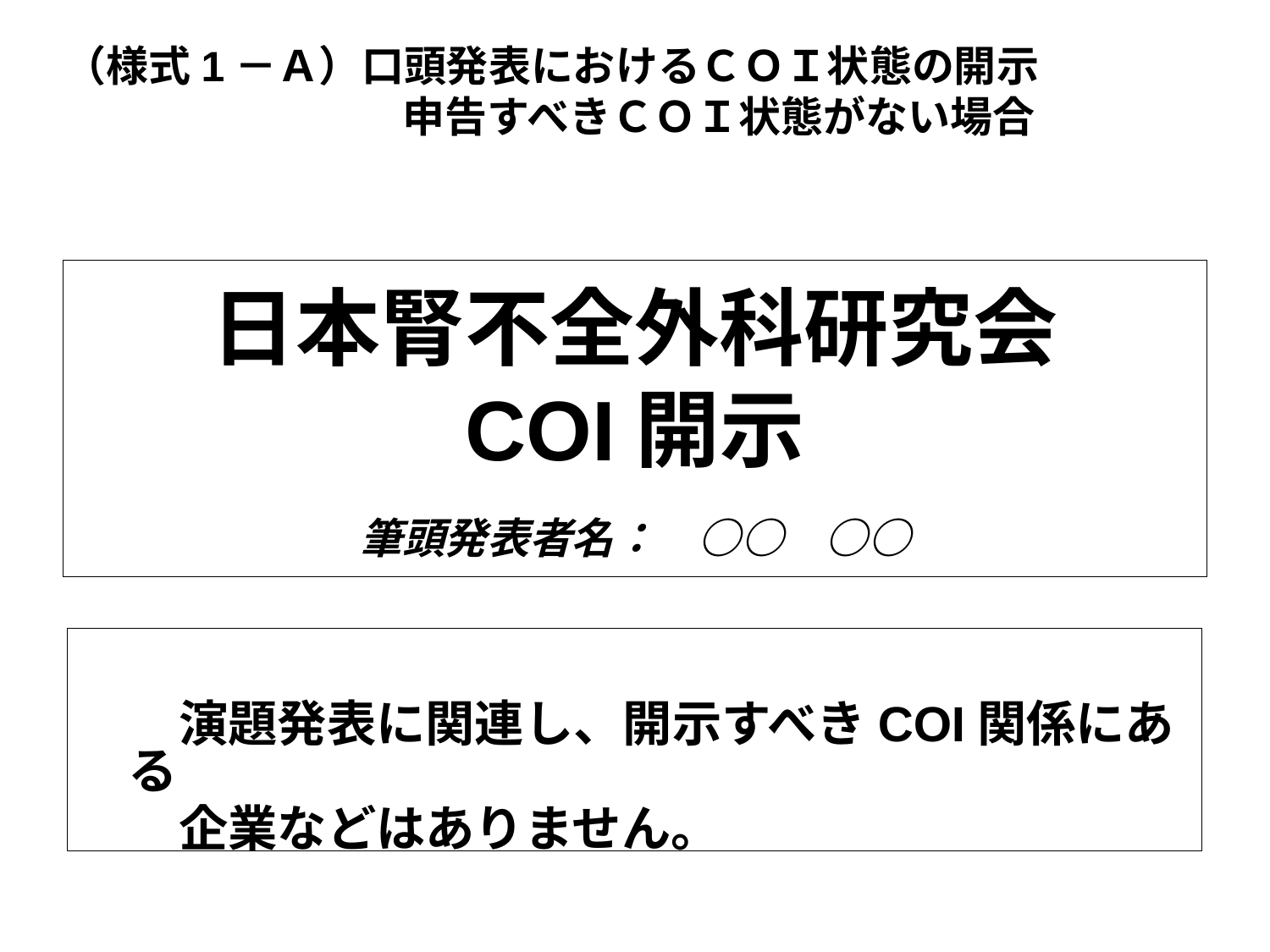

（様式1－Ａ）口頭発表におけるＣＯＩ状態の開示
　　　　　　　　申告すべきＣＯＩ状態がない場合

# 日本腎不全外科研究会 COI開示 　 筆頭発表者名：　○○　○○

　　演題発表に関連し、開示すべきCOI関係にある
　　企業などはありません。